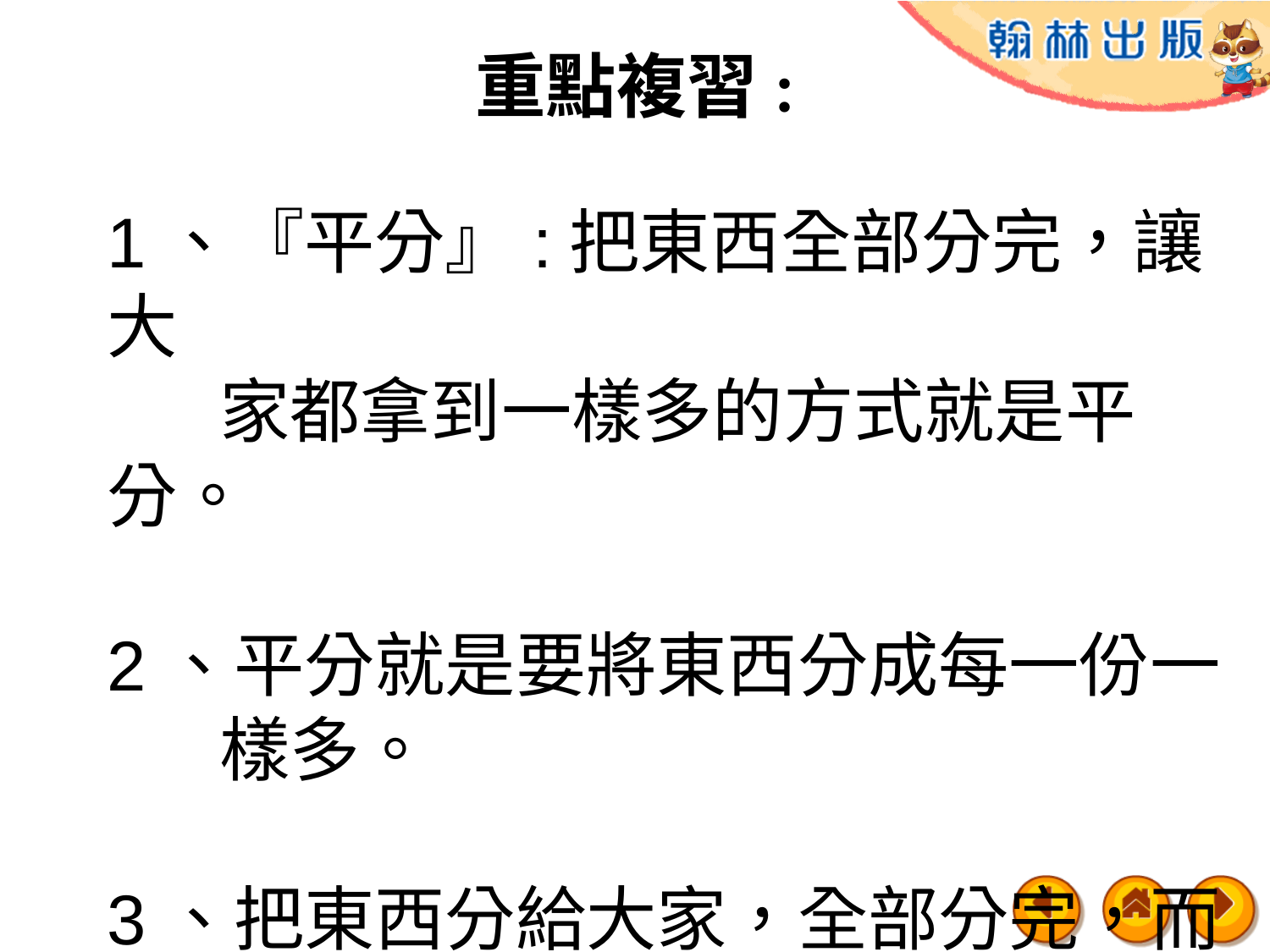

重點複習:
1、『平分』:把東西全部分完，讓大
      家都拿到一樣多的方式就是平分。

2、平分就是要將東西分成每一份一
      樣多。

3、把東西分給大家，全部分完，而
      且每個人分到一樣多，叫作平分